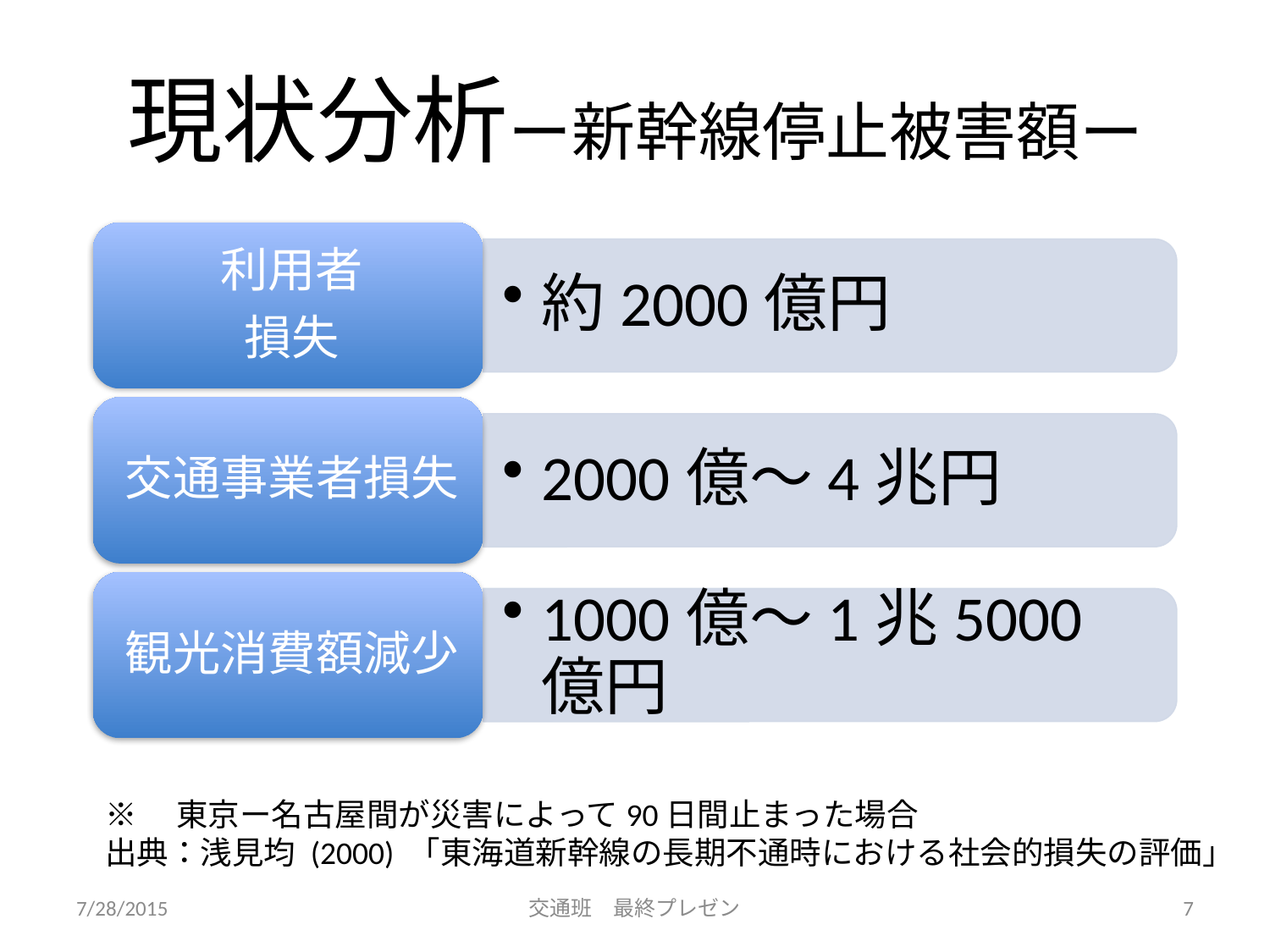

# 現状分析ー新幹線停止被害額ー
約2000億円
利用者
損失
2000億〜4兆円
交通事業者損失
1000億〜1兆5000億円
観光消費額減少
※　東京ー名古屋間が災害によって90日間止まった場合
出典：浅見均 (2000) 「東海道新幹線の長期不通時における社会的損失の評価」
7/28/2015
交通班　最終プレゼン
7